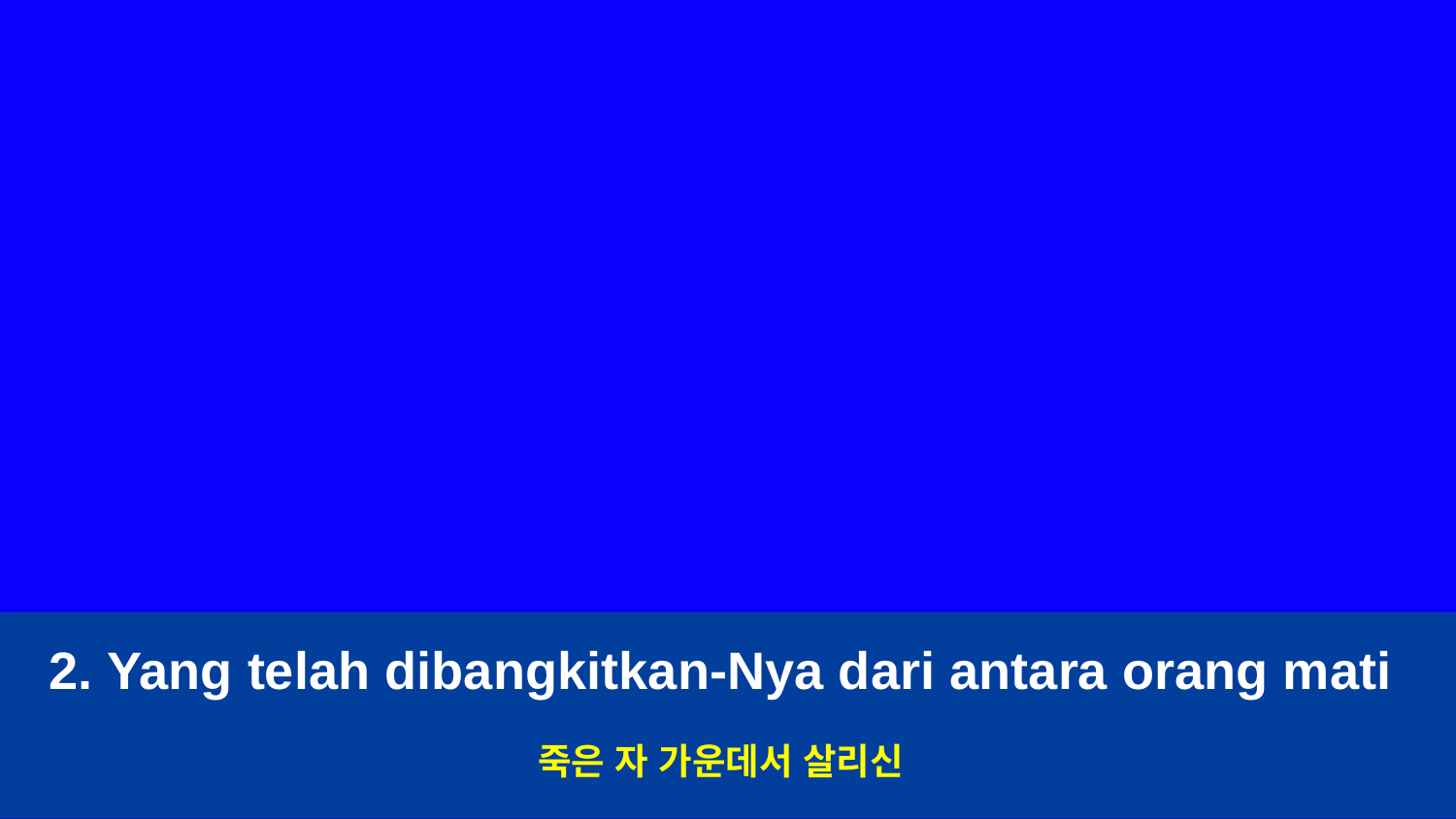

2. Yang telah dibangkitkan-Nya dari antara orang mati
죽은 자 가운데서 살리신